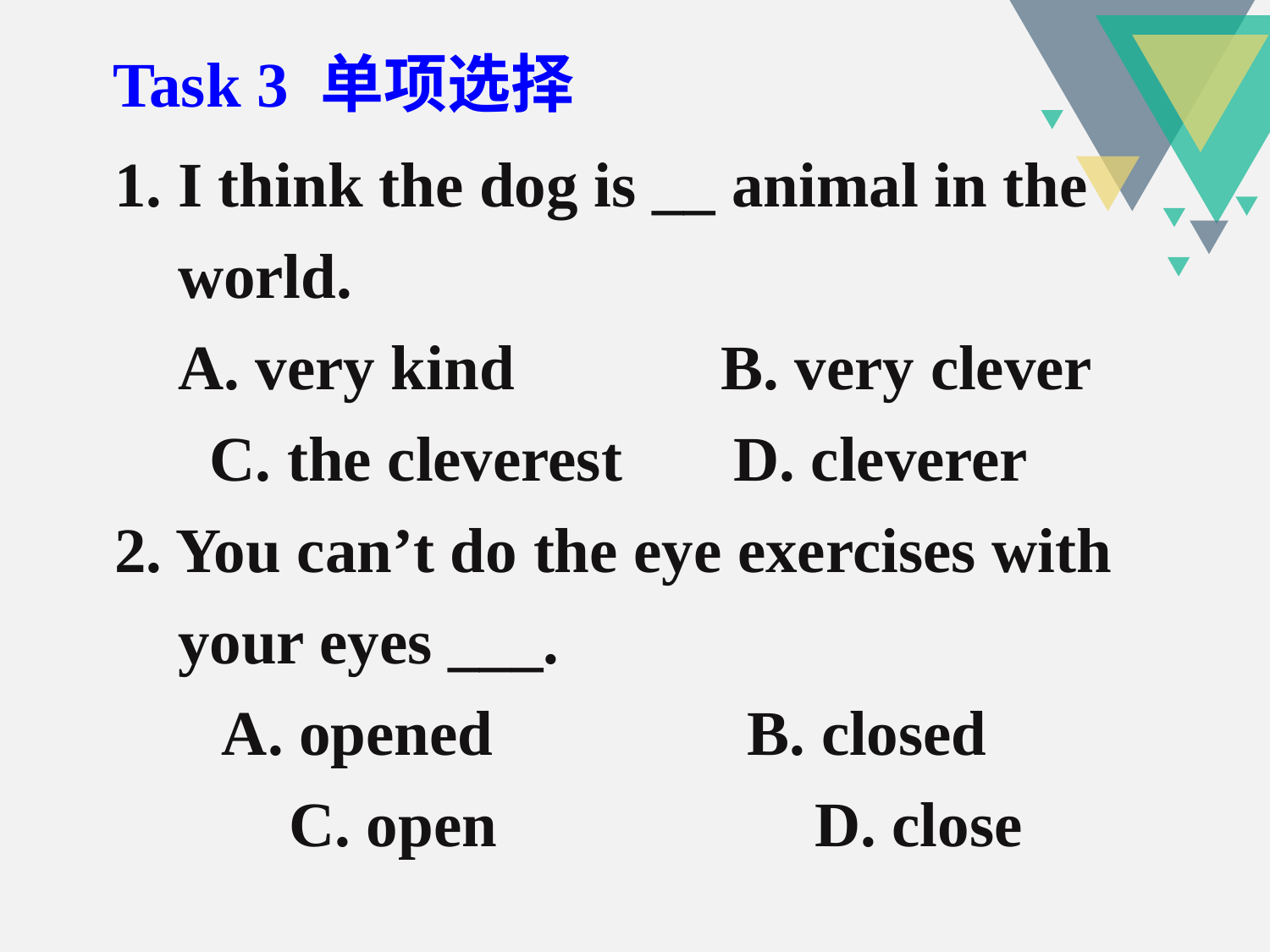

Task 3 单项选择
1. I think the dog is __ animal in the world.
    A. very kind             B. very clever      C. the cleverest       D. cleverer
2. You can’t do the eye exercises with your eyes ___.                                        A. opened                B. closed                 C. open                    D. close